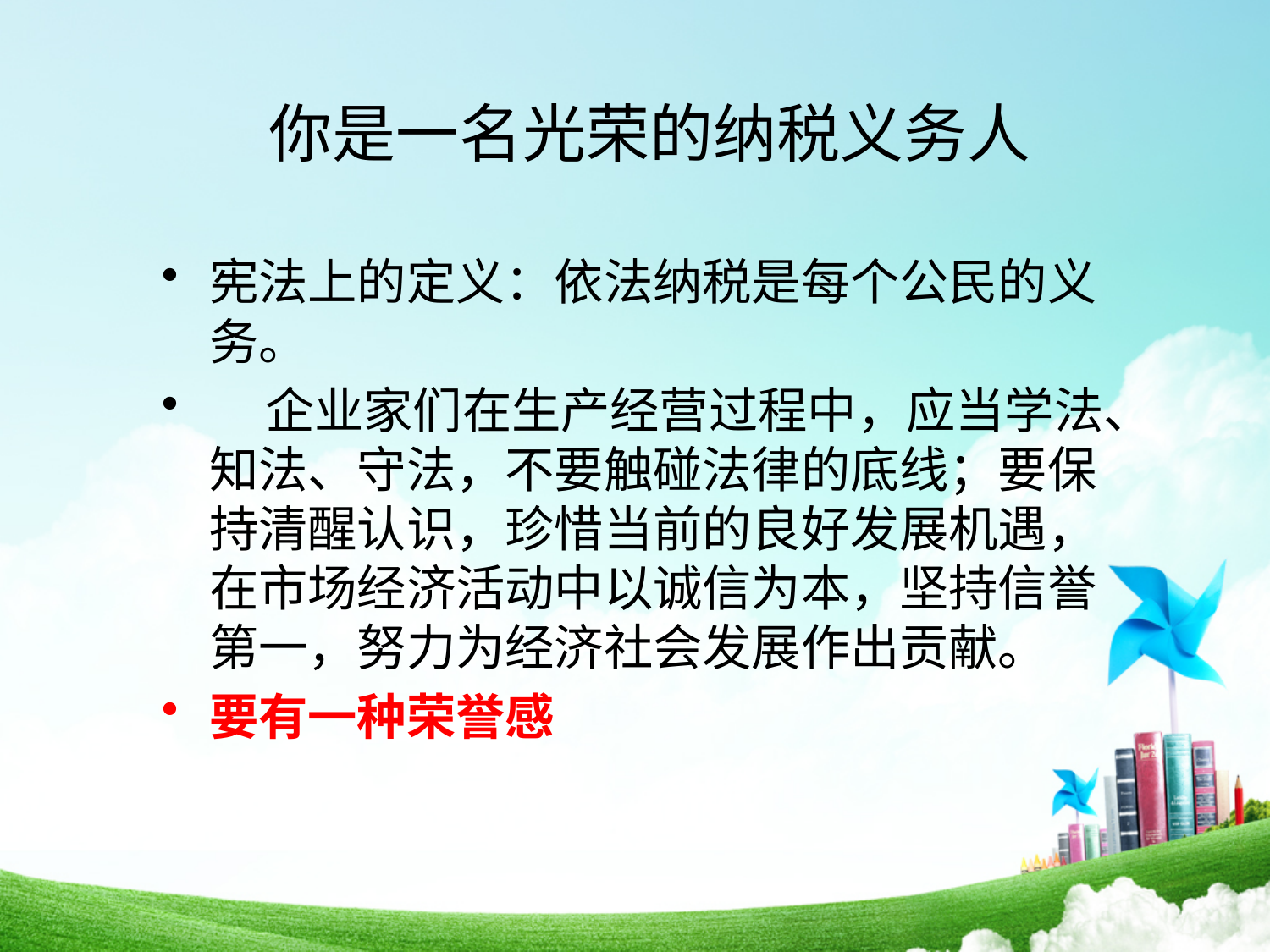

# 你是一名光荣的纳税义务人
宪法上的定义：依法纳税是每个公民的义务。
    企业家们在生产经营过程中，应当学法、知法、守法，不要触碰法律的底线；要保持清醒认识，珍惜当前的良好发展机遇，在市场经济活动中以诚信为本，坚持信誉第一，努力为经济社会发展作出贡献。
要有一种荣誉感